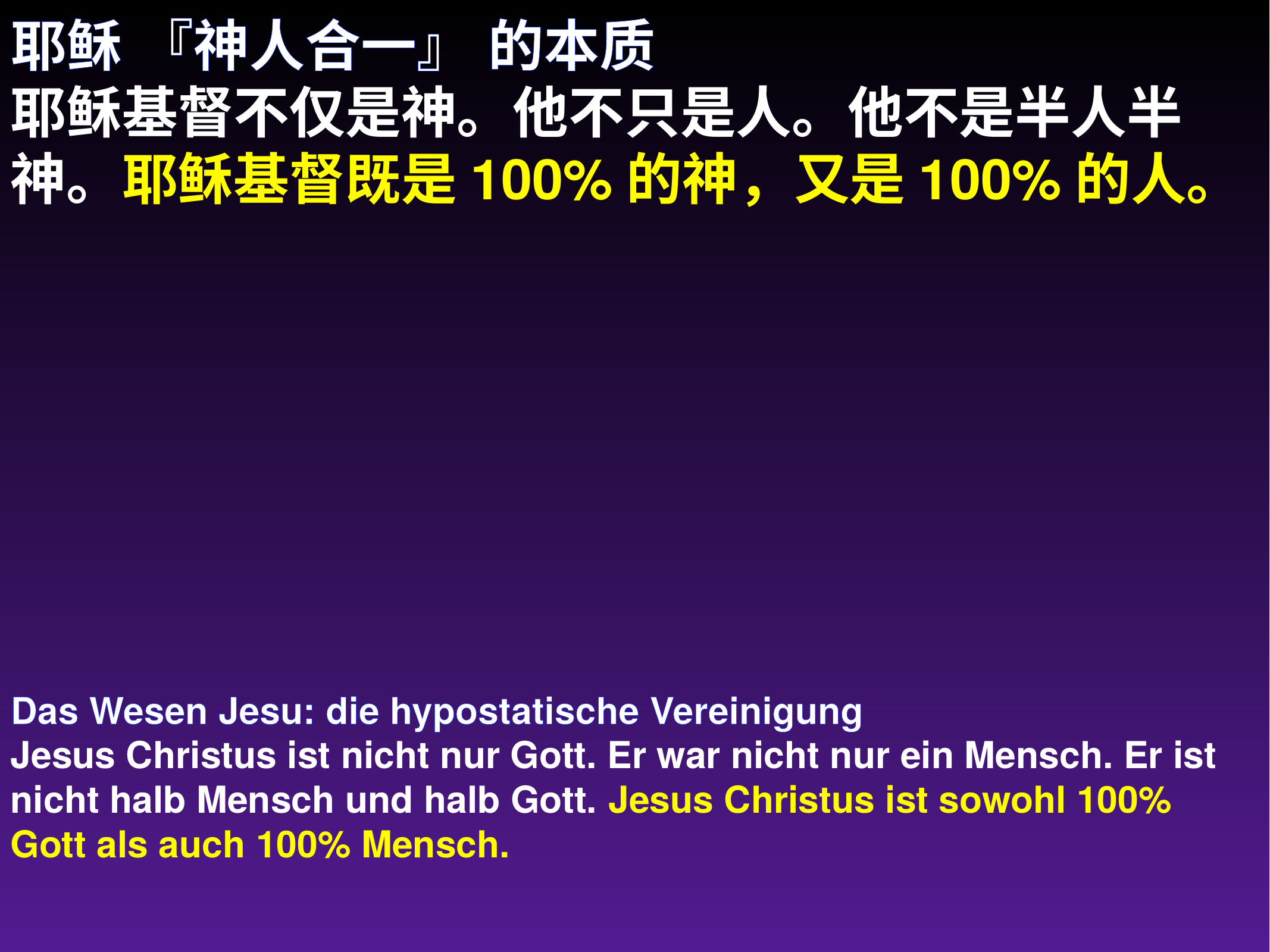

# 耶稣 『神人合一』 的本质
耶稣基督不仅是神。他不只是人。他不是半人半神。耶稣基督既是100%的神，又是100%的人。

Das Wesen Jesu: die hypostatische Vereinigung
Jesus Christus ist nicht nur Gott. Er war nicht nur ein Mensch. Er ist nicht halb Mensch und halb Gott. Jesus Christus ist sowohl 100% Gott als auch 100% Mensch.